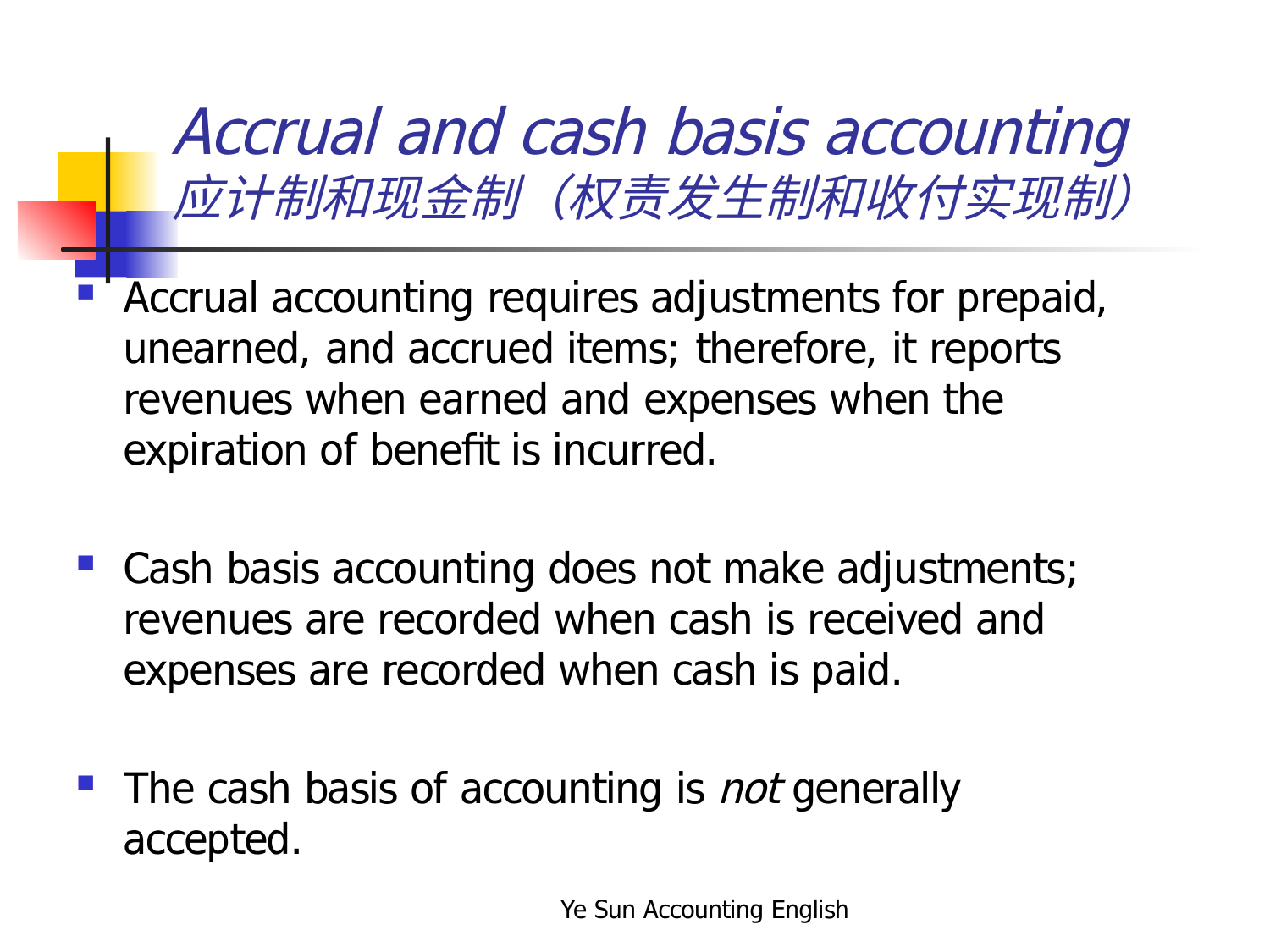

# Accrual and cash basis accounting 应计制和现金制（权责发生制和收付实现制）
Accrual accounting requires adjustments for prepaid, unearned, and accrued items; therefore, it reports revenues when earned and expenses when the expiration of benefit is incurred.

Cash basis accounting does not make adjustments; revenues are recorded when cash is received and expenses are recorded when cash is paid.

The cash basis of accounting is not generally accepted.

Ye Sun Accounting English
5